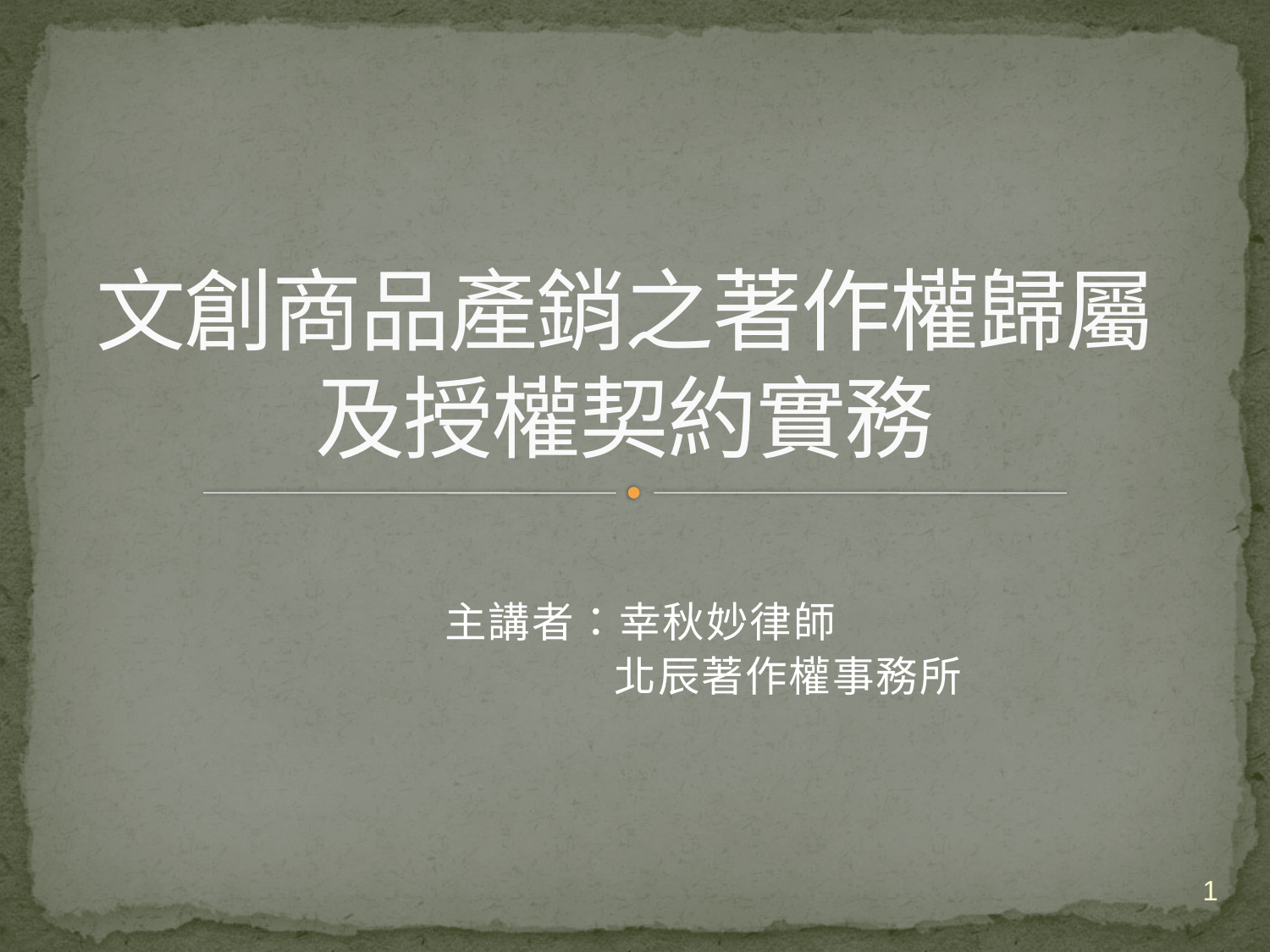

# 文創商品產銷之著作權歸屬及授權契約實務

主講者：幸秋妙律師
                          北辰著作權事務所

1